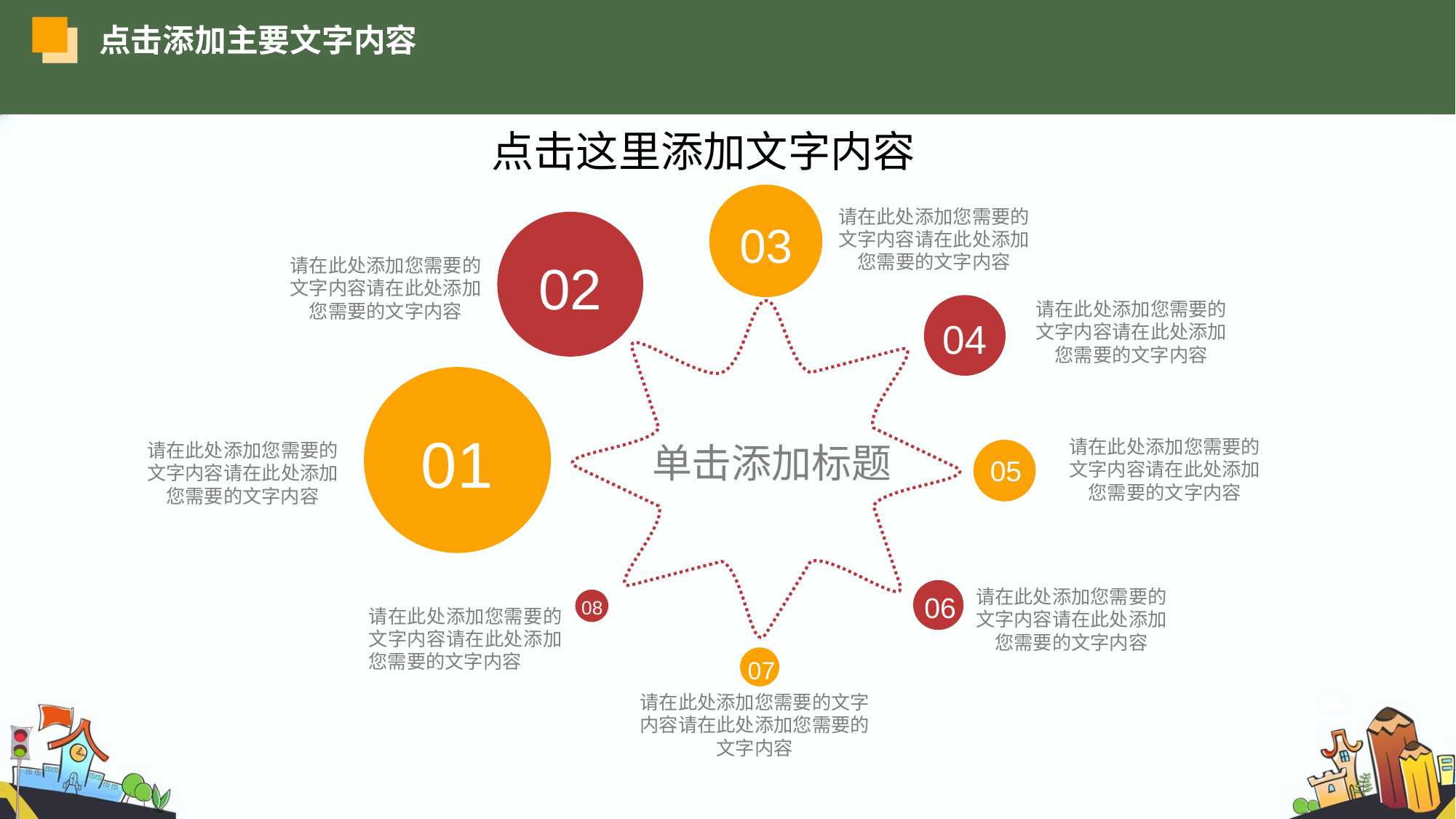

点击添加主要文字内容
点击这里添加文字内容

03
请在此处添加您需要的文字内容请在此处添加您需要的文字内容

02
请在此处添加您需要的文字内容请在此处添加您需要的文字内容
请在此处添加您需要的文字内容请在此处添加您需要的文字内容

04

01
请在此处添加您需要的文字内容请在此处添加您需要的文字内容
请在此处添加您需要的文字内容请在此处添加您需要的文字内容

05
单击添加标题
请在此处添加您需要的文字内容请在此处添加您需要的文字内容

06

08
请在此处添加您需要的文字内容请在此处添加您需要的文字内容

07
请在此处添加您需要的文字内容请在此处添加您需要的文字内容